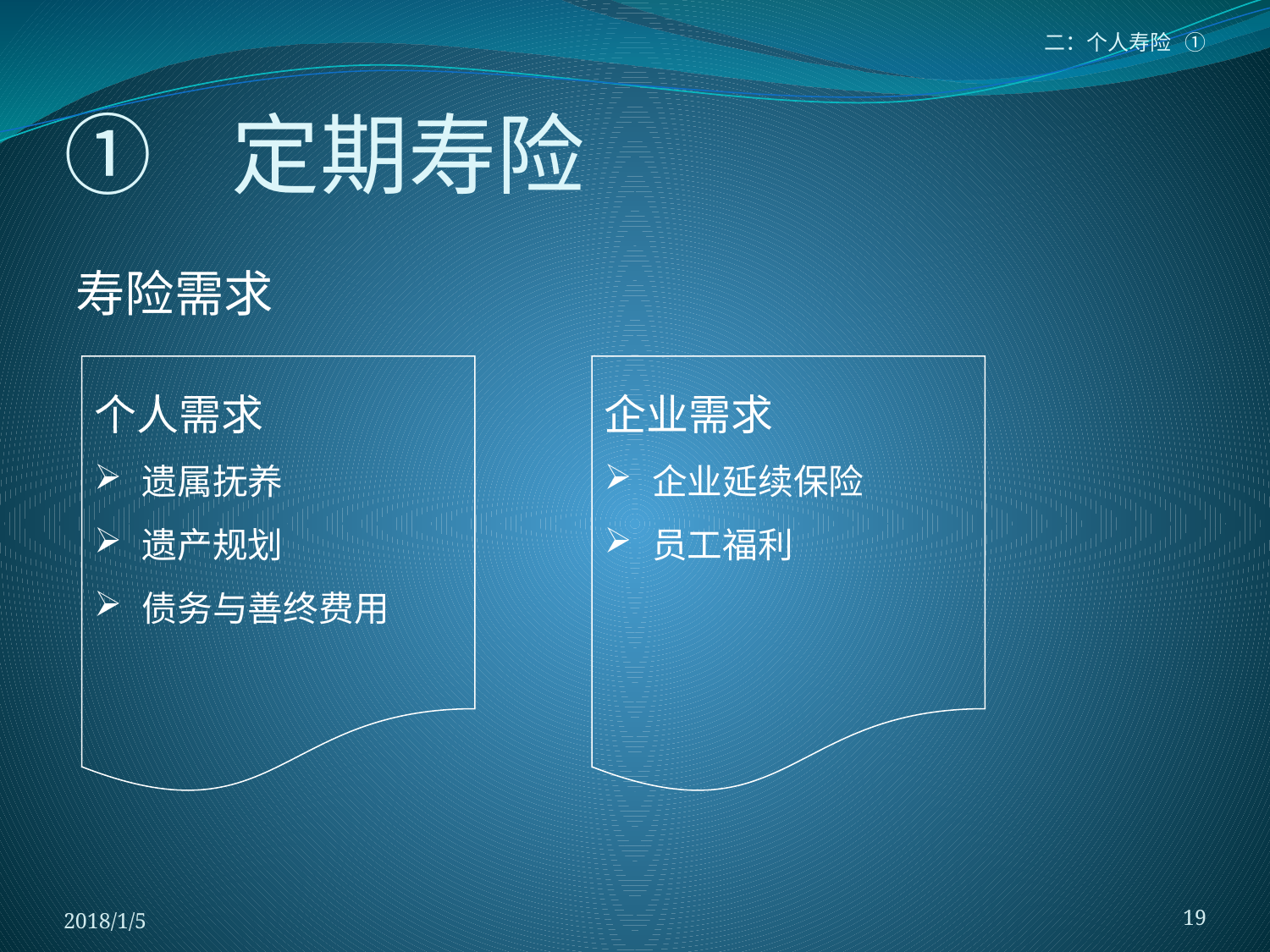

二：个人寿险   ①
# ①   定期寿险
寿险需求
个人需求
遗属抚养
遗产规划
债务与善终费用
企业需求
企业延续保险
员工福利
2018/1/5
19